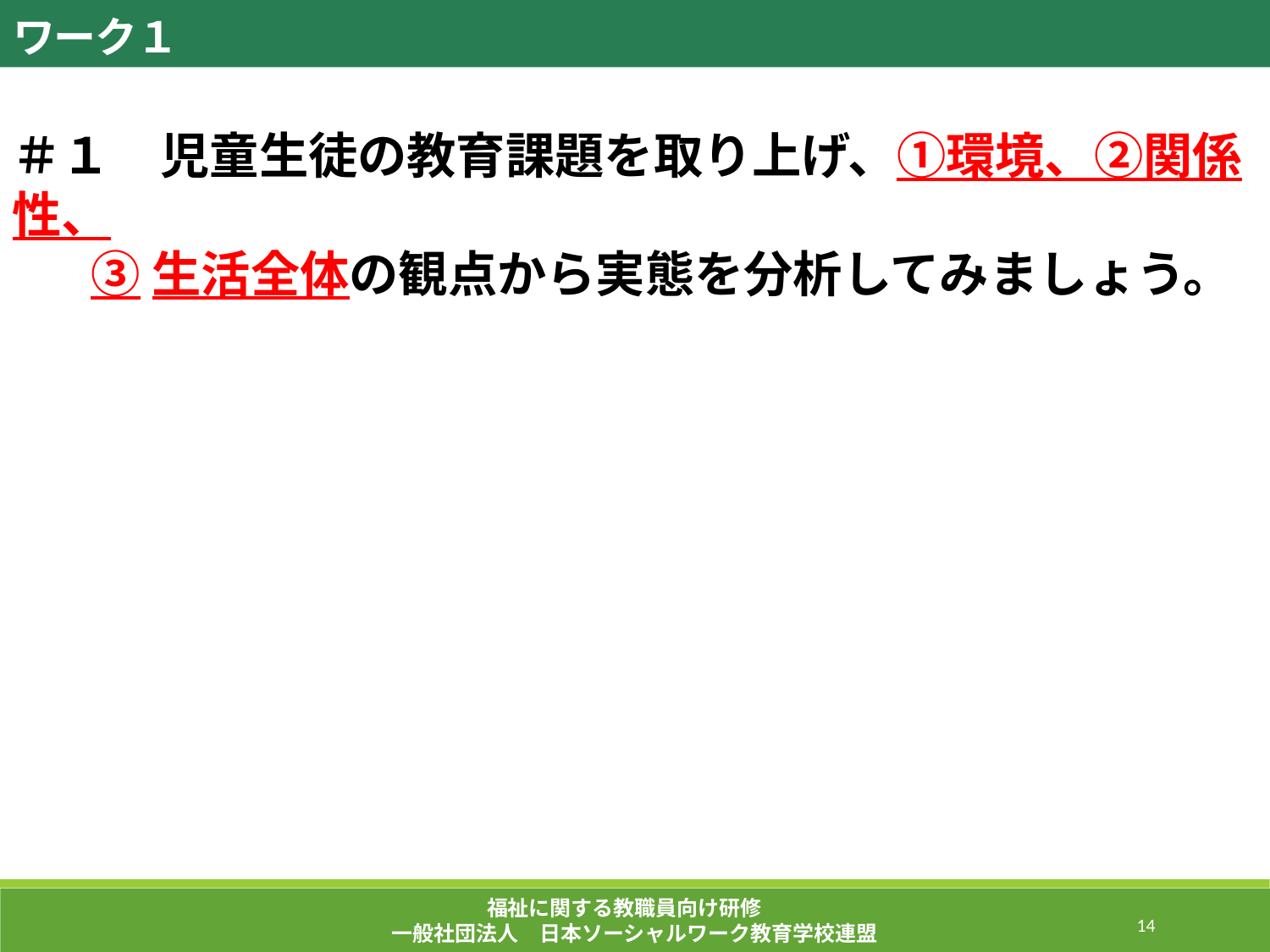

ワーク１

＃１　児童生徒の教育課題を取り上げ、①環境、②関係性、
       ③生活全体の観点から実態を分析してみましょう。
福祉に関する教職員向け研修
一般社団法人　日本ソーシャルワーク教育学校連盟
14